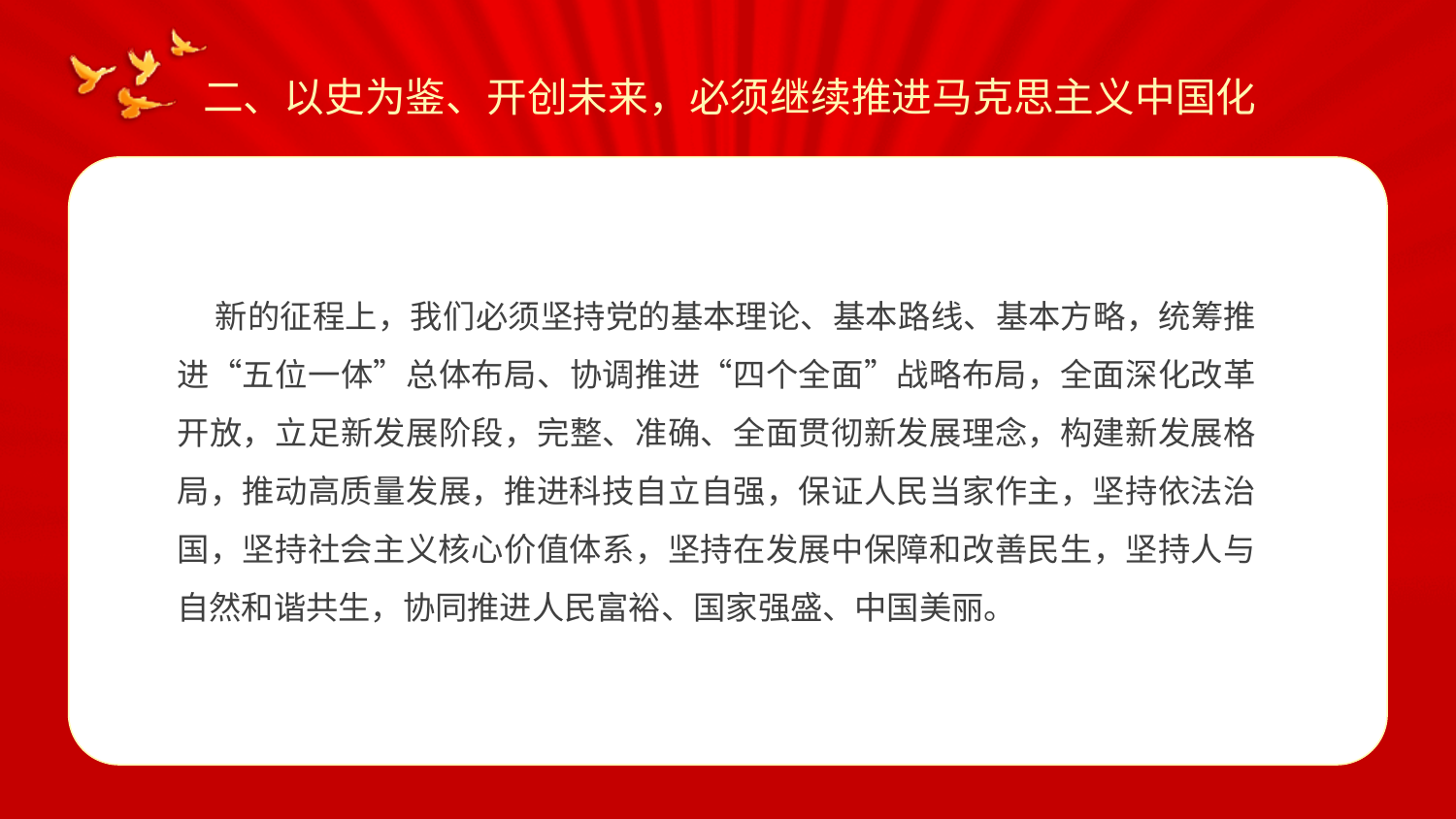

二、以史为鉴、开创未来，必须继续推进马克思主义中国化
    新的征程上，我们必须坚持党的基本理论、基本路线、基本方略，统筹推进“五位一体”总体布局、协调推进“四个全面”战略布局，全面深化改革开放，立足新发展阶段，完整、准确、全面贯彻新发展理念，构建新发展格局，推动高质量发展，推进科技自立自强，保证人民当家作主，坚持依法治国，坚持社会主义核心价值体系，坚持在发展中保障和改善民生，坚持人与自然和谐共生，协同推进人民富裕、国家强盛、中国美丽。